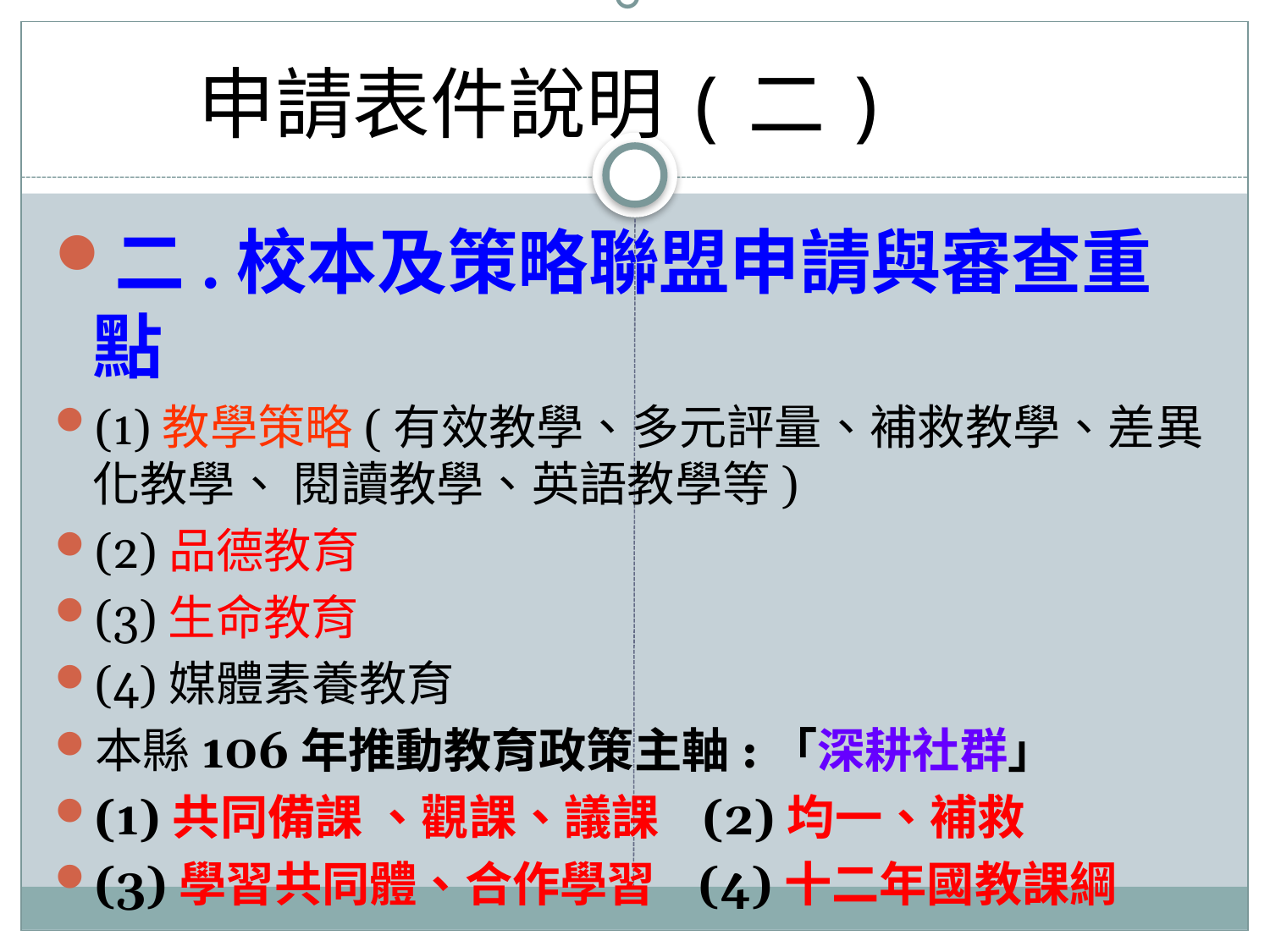

二.校本及策略聯盟申請與審查重點
(1)教學策略(有效教學、多元評量、補救教學、差異化教學、 閱讀教學、英語教學等)
(2)品德教育
(3)生命教育
(4)媒體素養教育
本縣106年推動教育政策主軸:「深耕社群」
(1)共同備課 、觀課、議課   (2)均一、補救
(3)學習共同體、合作學習   (4)十二年國教課綱
。
# 申請表件說明(二)